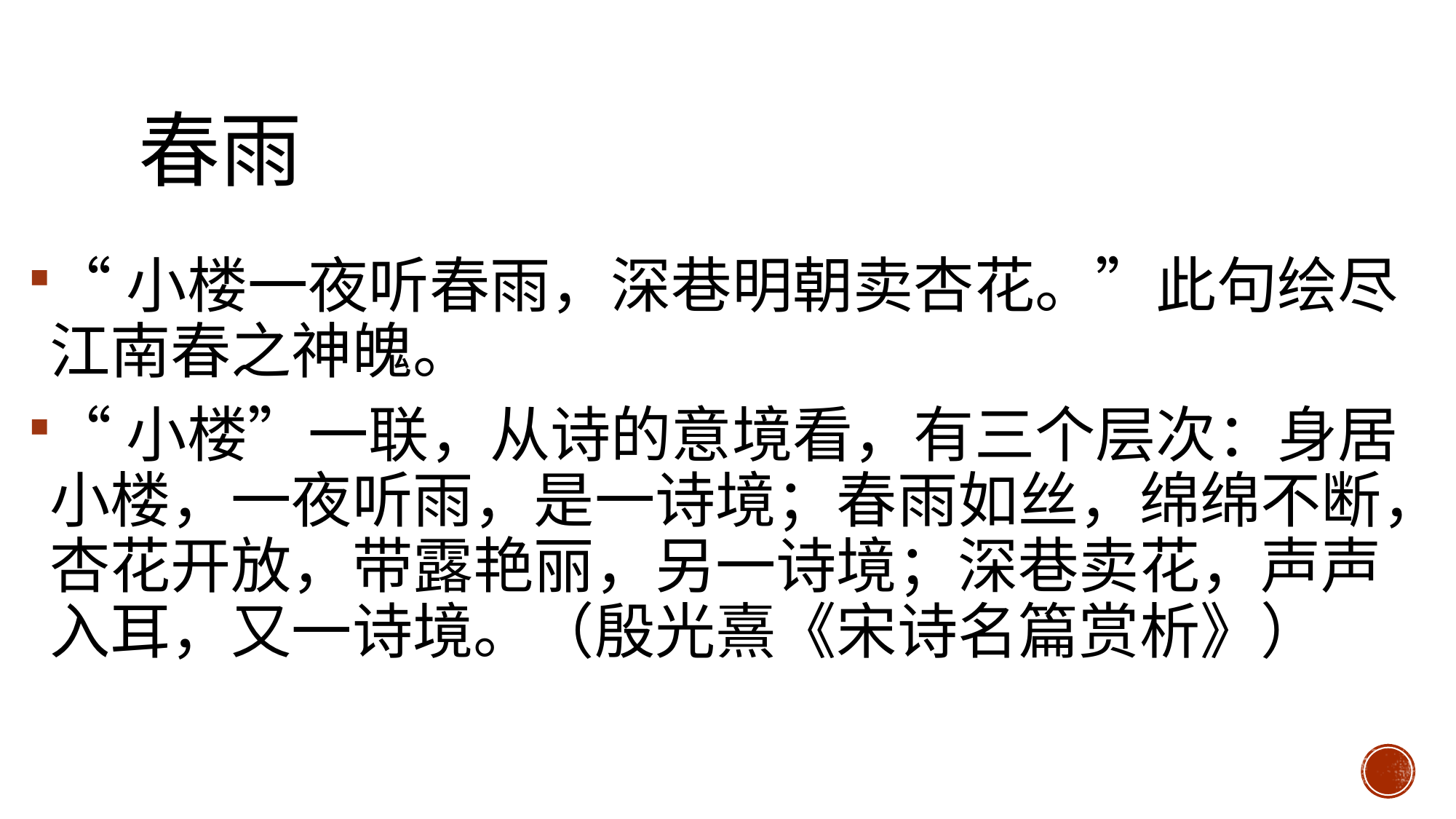

# 春雨
“小楼一夜听春雨，深巷明朝卖杏花。”此句绘尽江南春之神魄。
“小楼”一联，从诗的意境看，有三个层次：身居小楼，一夜听雨，是一诗境；春雨如丝，绵绵不断，杏花开放，带露艳丽，另一诗境；深巷卖花，声声入耳，又一诗境。（殷光熹《宋诗名篇赏析》）